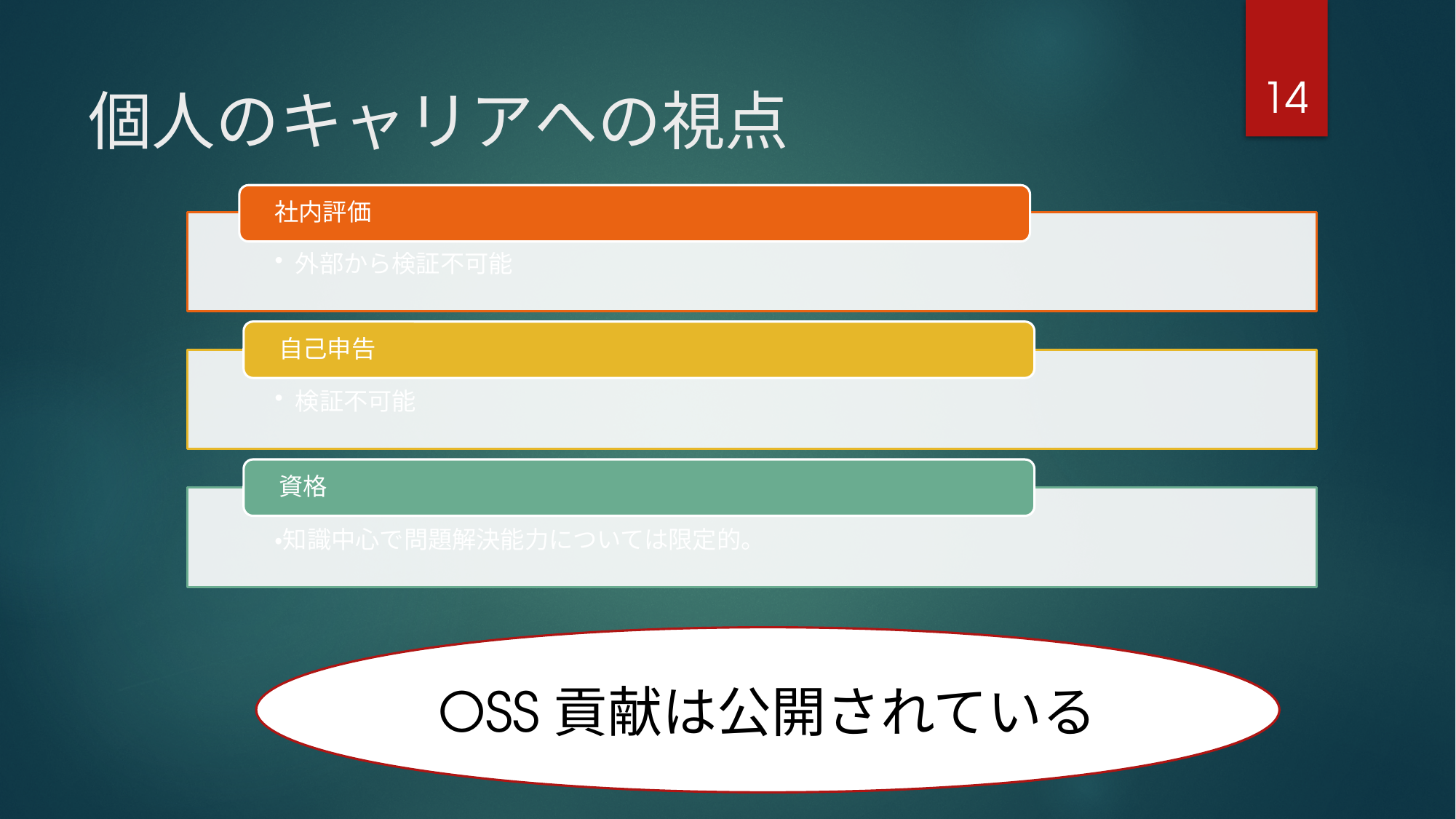

14
# 個人のキャリアへの視点
外部から検証不可能
社内評価
検証不可能
自己申告
・知識中心で問題解決能力については限定的。
資格
OSS貢献は公開されている